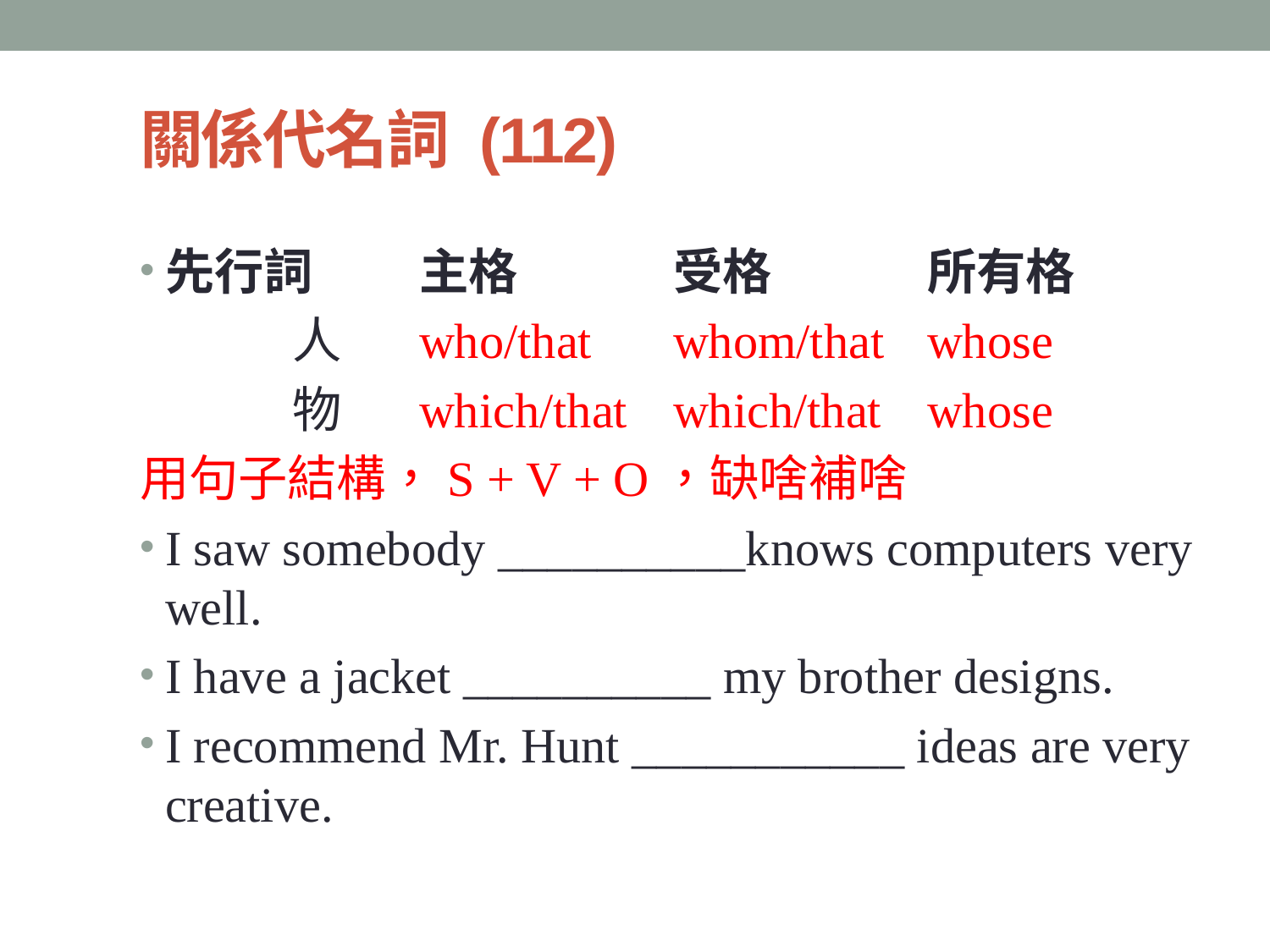

# 關係代名詞 (112)
先行詞	主格 	 	受格	   	所有格
		人	who/that	whom/that	whose
		物	which/that	which/that	whose
用句子結構，S + V + O，缺啥補啥
I saw somebody __________knows computers very well.
I have a jacket __________ my brother designs.
I recommend Mr. Hunt ___________ ideas are very creative.